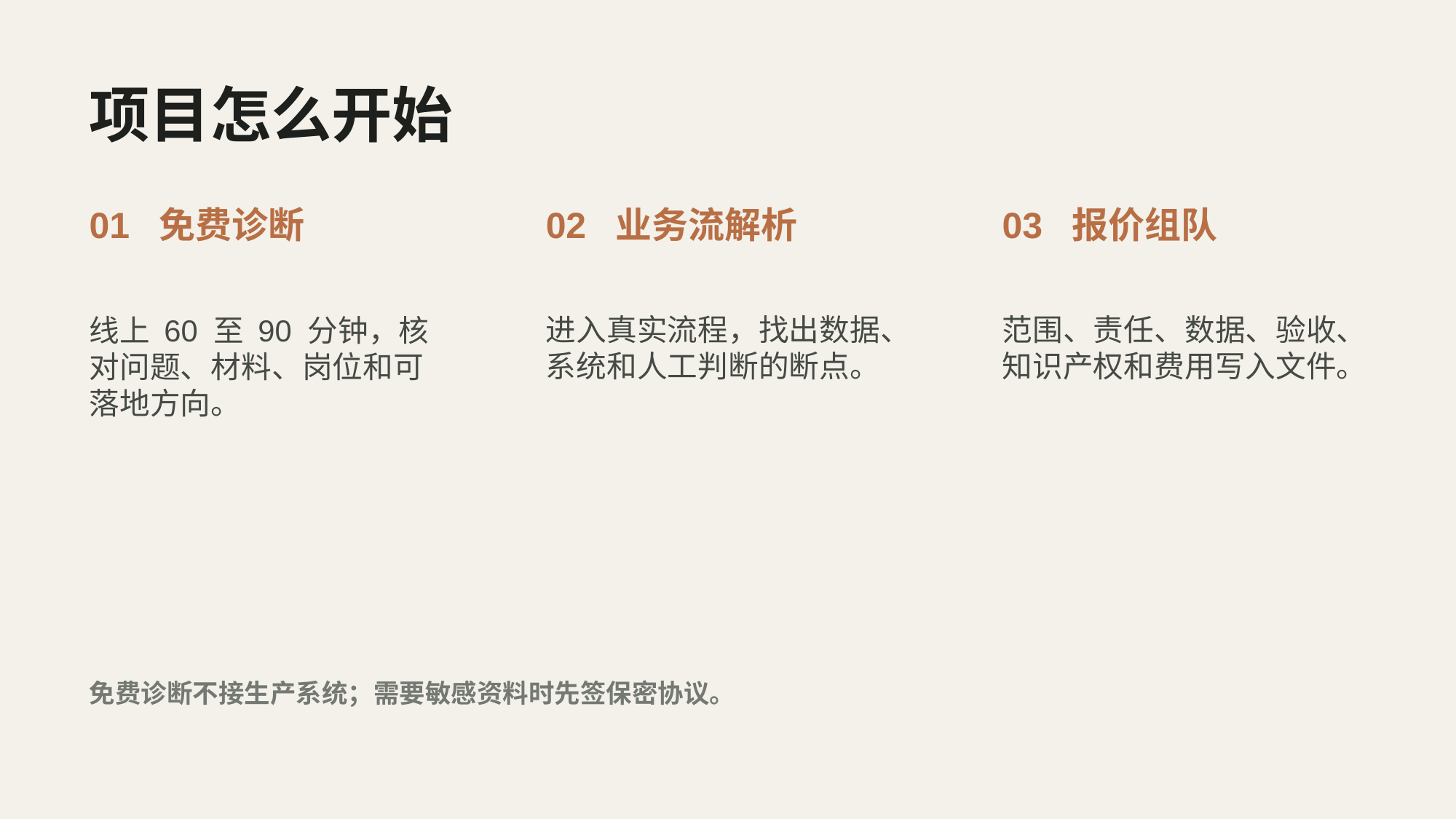

项目怎么开始
01  免费诊断
02  业务流解析
03  报价组队
线上 60 至 90 分钟，核对问题、材料、岗位和可落地方向。
进入真实流程，找出数据、系统和人工判断的断点。
范围、责任、数据、验收、知识产权和费用写入文件。
免费诊断不接生产系统；需要敏感资料时先签保密协议。